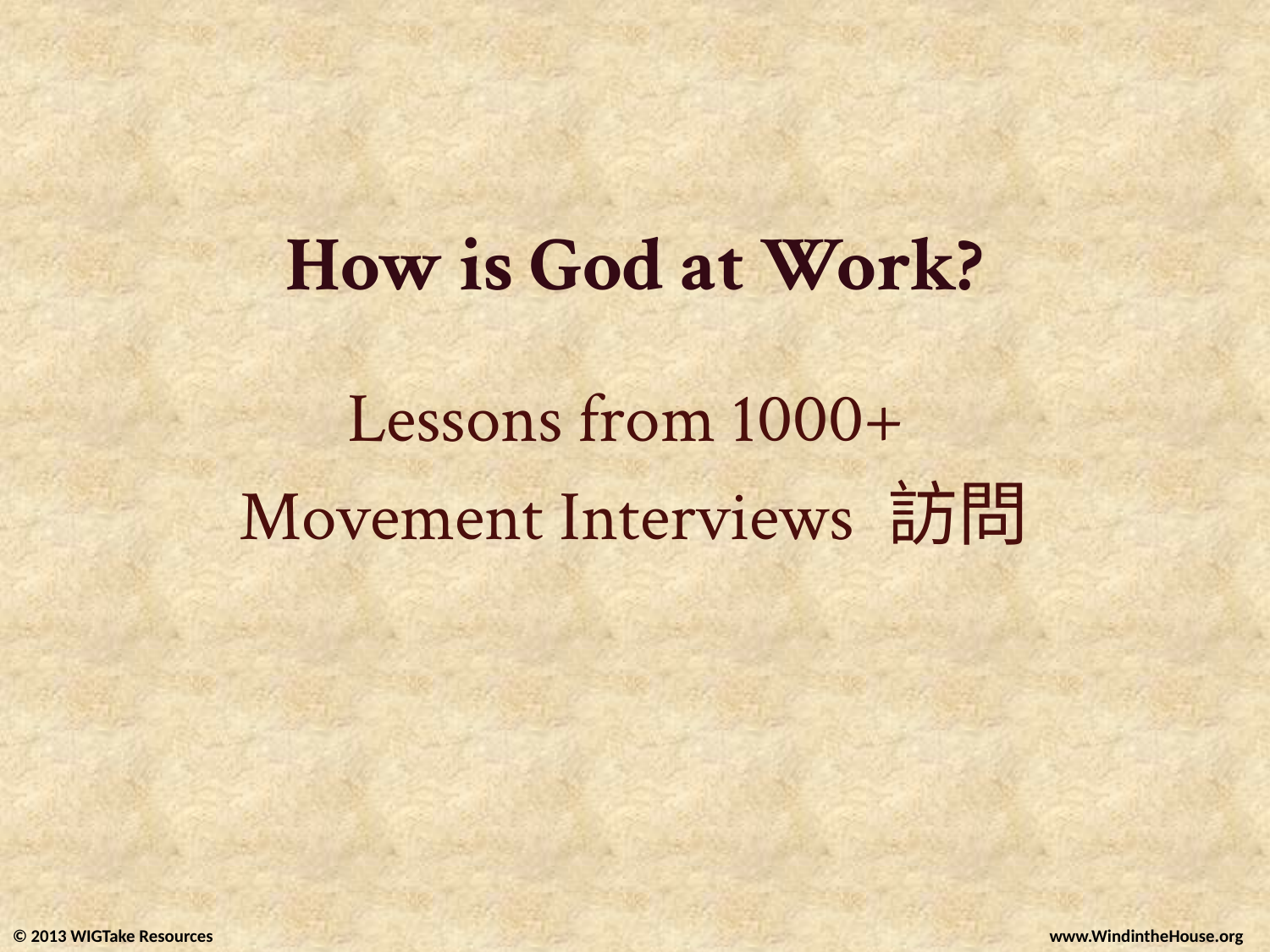

# How is God at Work?
Lessons from 1000+
Movement Interviews 訪問
© 2013 WIGTake Resources
www.WindintheHouse.org